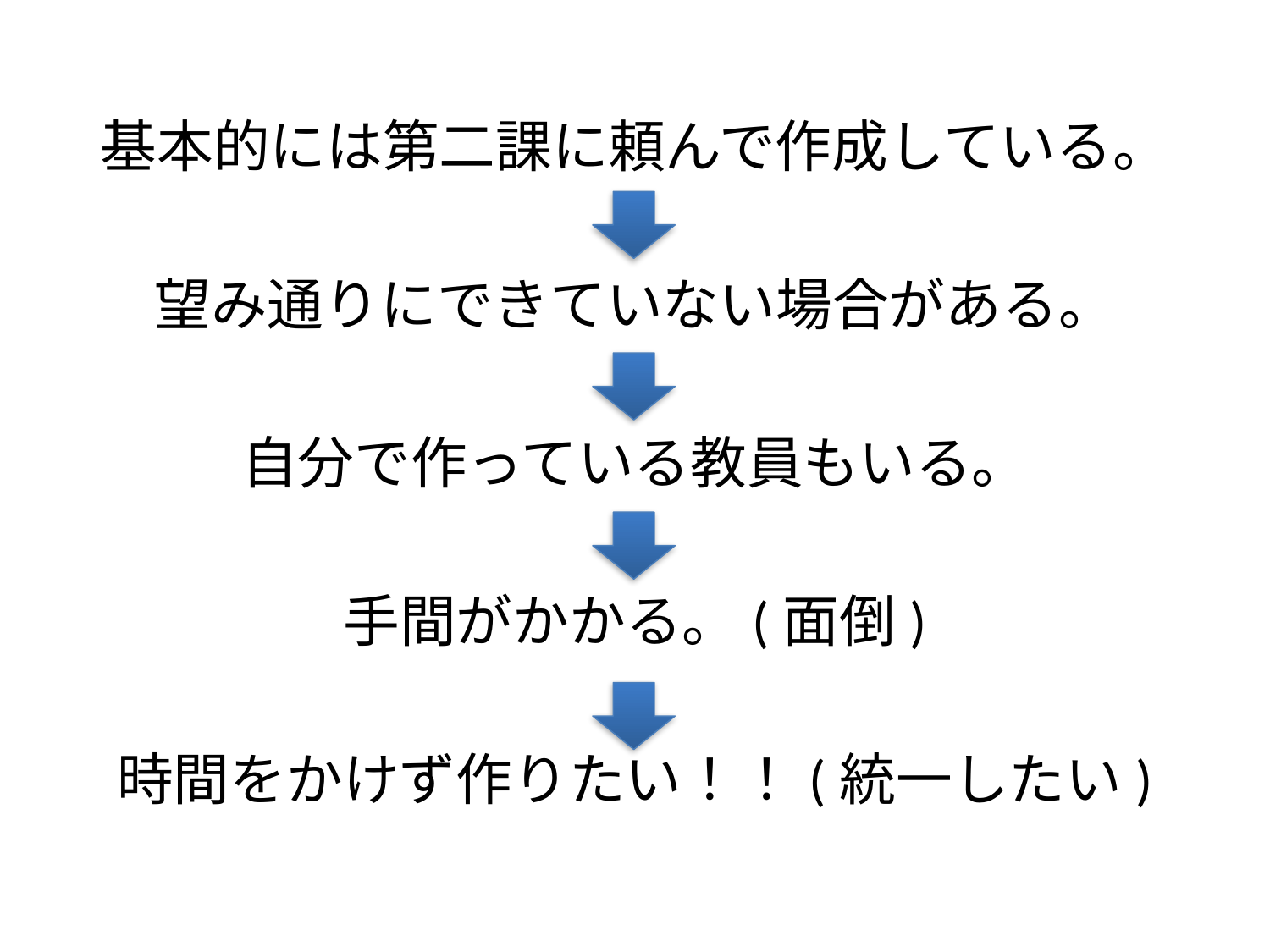

基本的には第二課に頼んで作成している。

望み通りにできていない場合がある。

自分で作っている教員もいる。

手間がかかる。(面倒)

時間をかけず作りたい！！(統一したい)